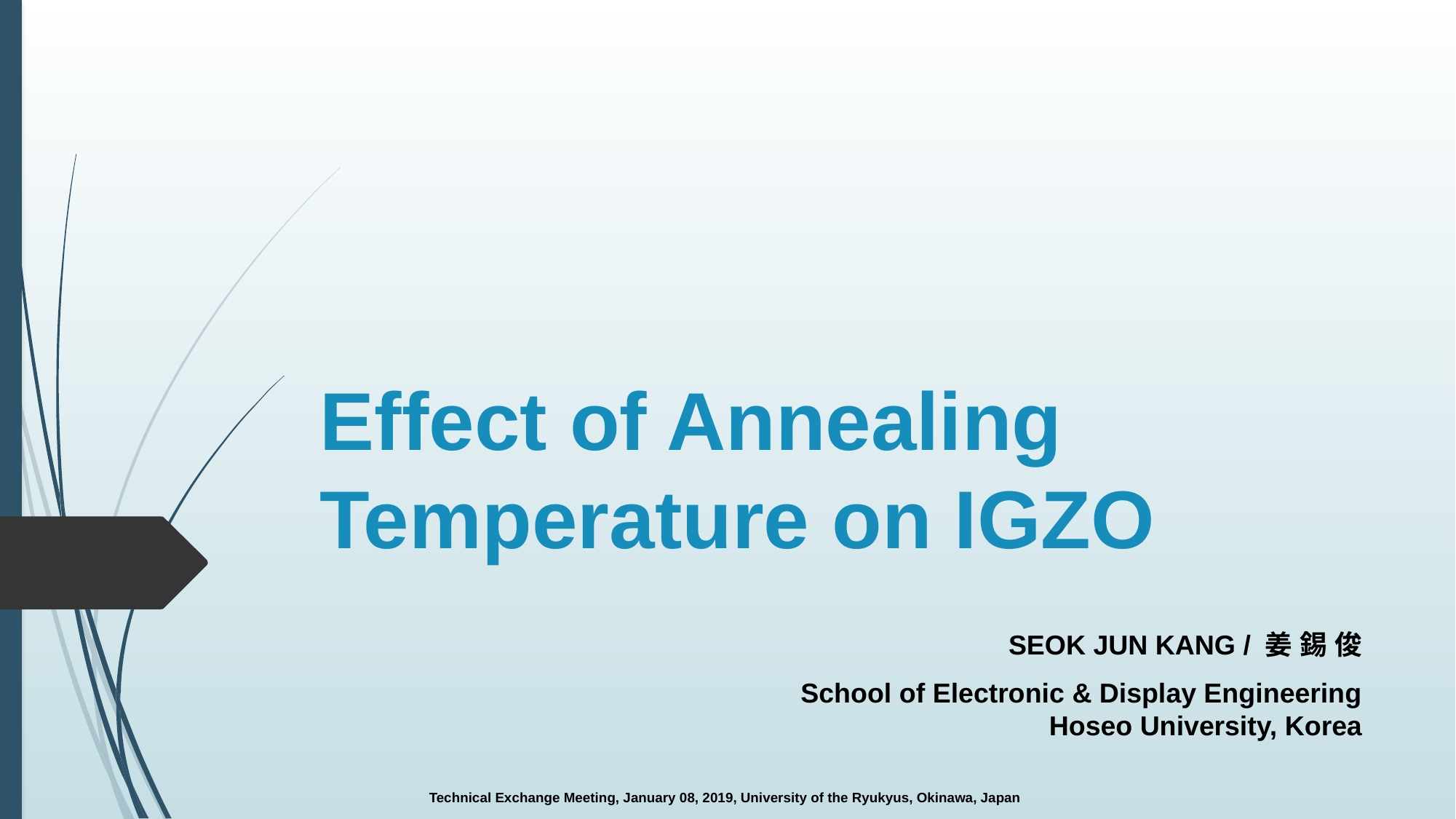

# Effect of Annealing Temperature on IGZO
SEOK JUN KANG / 姜 錫 俊
School of Electronic & Display Engineering
Hoseo University, Korea

Technical Exchange Meeting, January 08, 2019, University of the Ryukyus, Okinawa, Japan